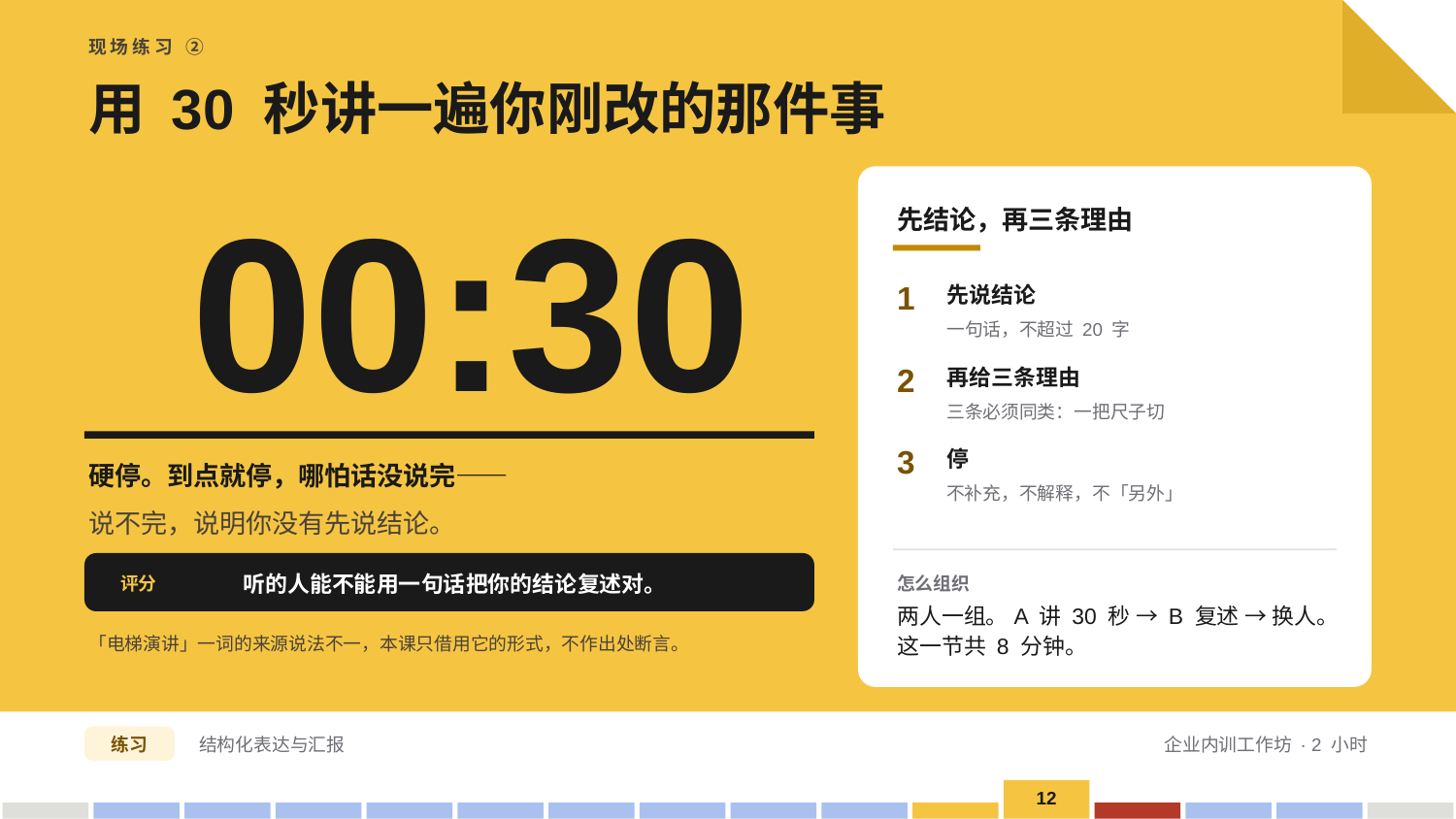

现场练习 ②
用 30 秒讲一遍你刚改的那件事

00:30
先结论，再三条理由

1
先说结论
一句话，不超过 20 字
2
再给三条理由
三条必须同类：一把尺子切

3
停
硬停。到点就停，哪怕话没说完——
说不完，说明你没有先说结论。
不补充，不解释，不「另外」

评分
听的人能不能用一句话把你的结论复述对。
怎么组织
两人一组。A 讲 30 秒 → B 复述 → 换人。这一节共 8 分钟。
「电梯演讲」一词的来源说法不一，本课只借用它的形式，不作出处断言。

练习
结构化表达与汇报
企业内训工作坊 · 2 小时

12